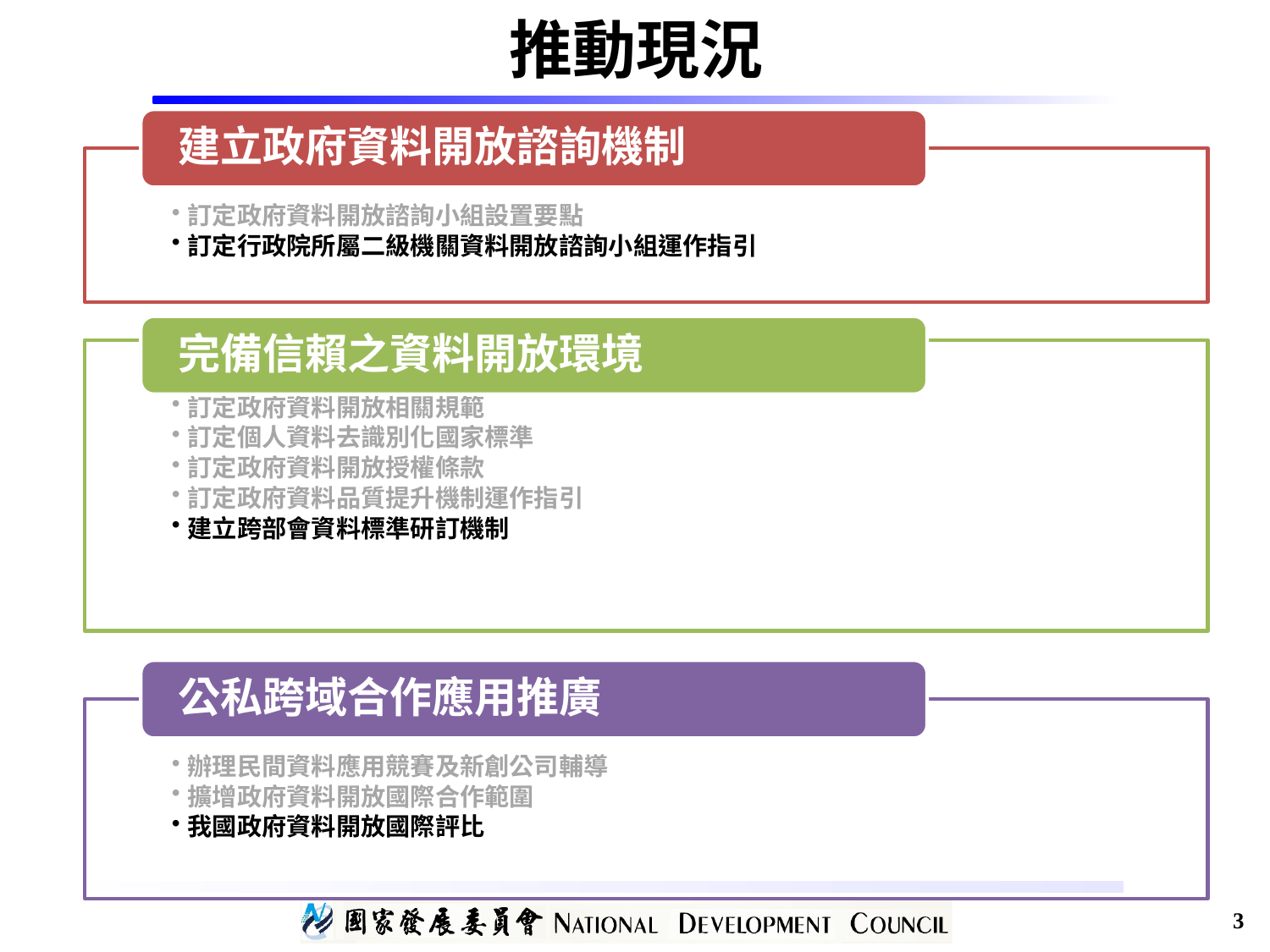

# 推動現況
訂定政府資料開放諮詢小組設置要點
訂定行政院所屬二級機關資料開放諮詢小組運作指引
建立政府資料開放諮詢機制
訂定政府資料開放相關規範
訂定個人資料去識別化國家標準
訂定政府資料開放授權條款
訂定政府資料品質提升機制運作指引
建立跨部會資料標準研訂機制
完備信賴之資料開放環境
辦理民間資料應用競賽及新創公司輔導
擴增政府資料開放國際合作範圍
我國政府資料開放國際評比
公私跨域合作應用推廣
3